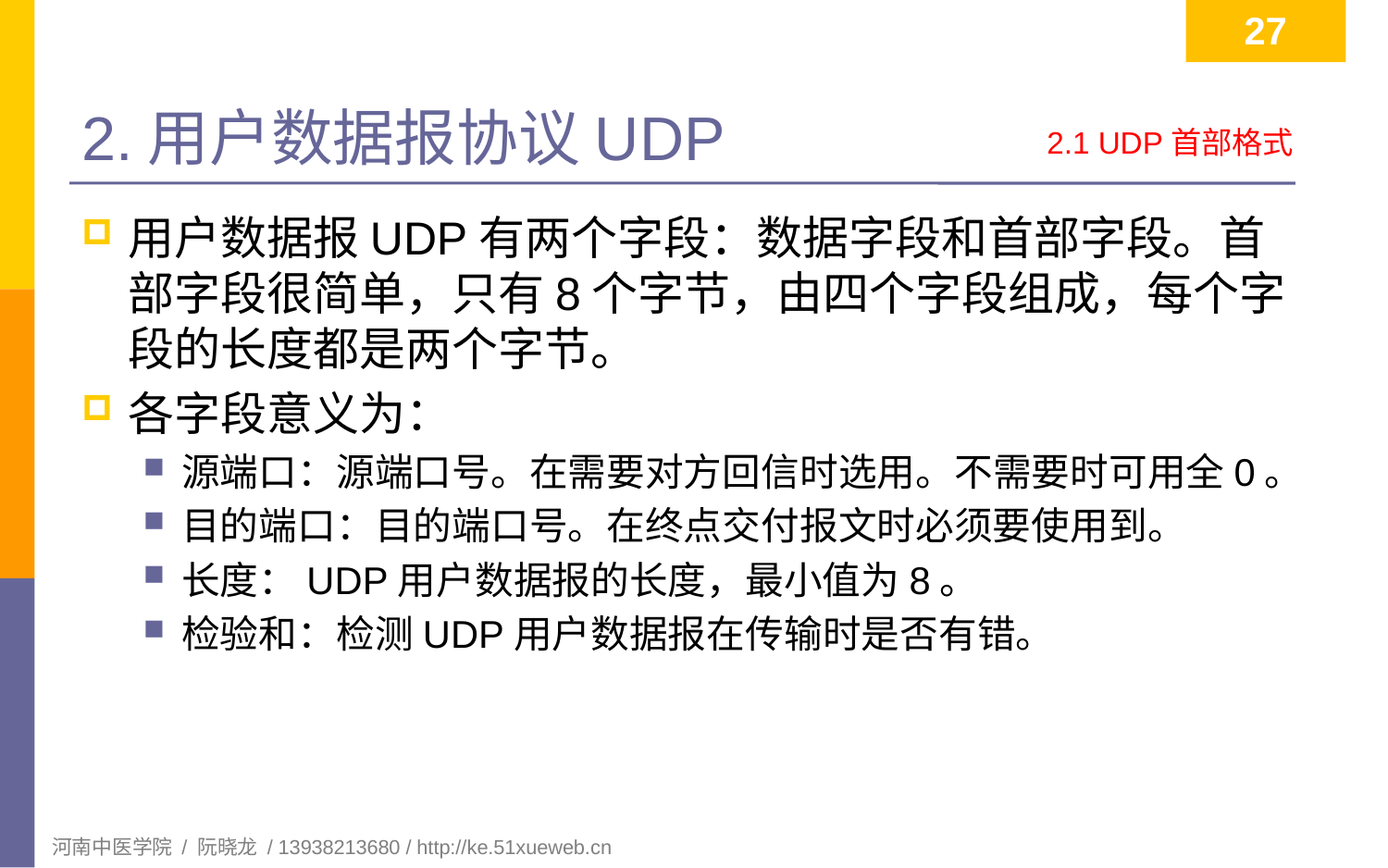

27
# 2.用户数据报协议UDP
2.1 UDP首部格式
用户数据报UDP有两个字段：数据字段和首部字段。首部字段很简单，只有8个字节，由四个字段组成，每个字段的长度都是两个字节。
各字段意义为：
源端口：源端口号。在需要对方回信时选用。不需要时可用全0。
目的端口：目的端口号。在终点交付报文时必须要使用到。
长度：UDP用户数据报的长度，最小值为8。
检验和：检测UDP用户数据报在传输时是否有错。